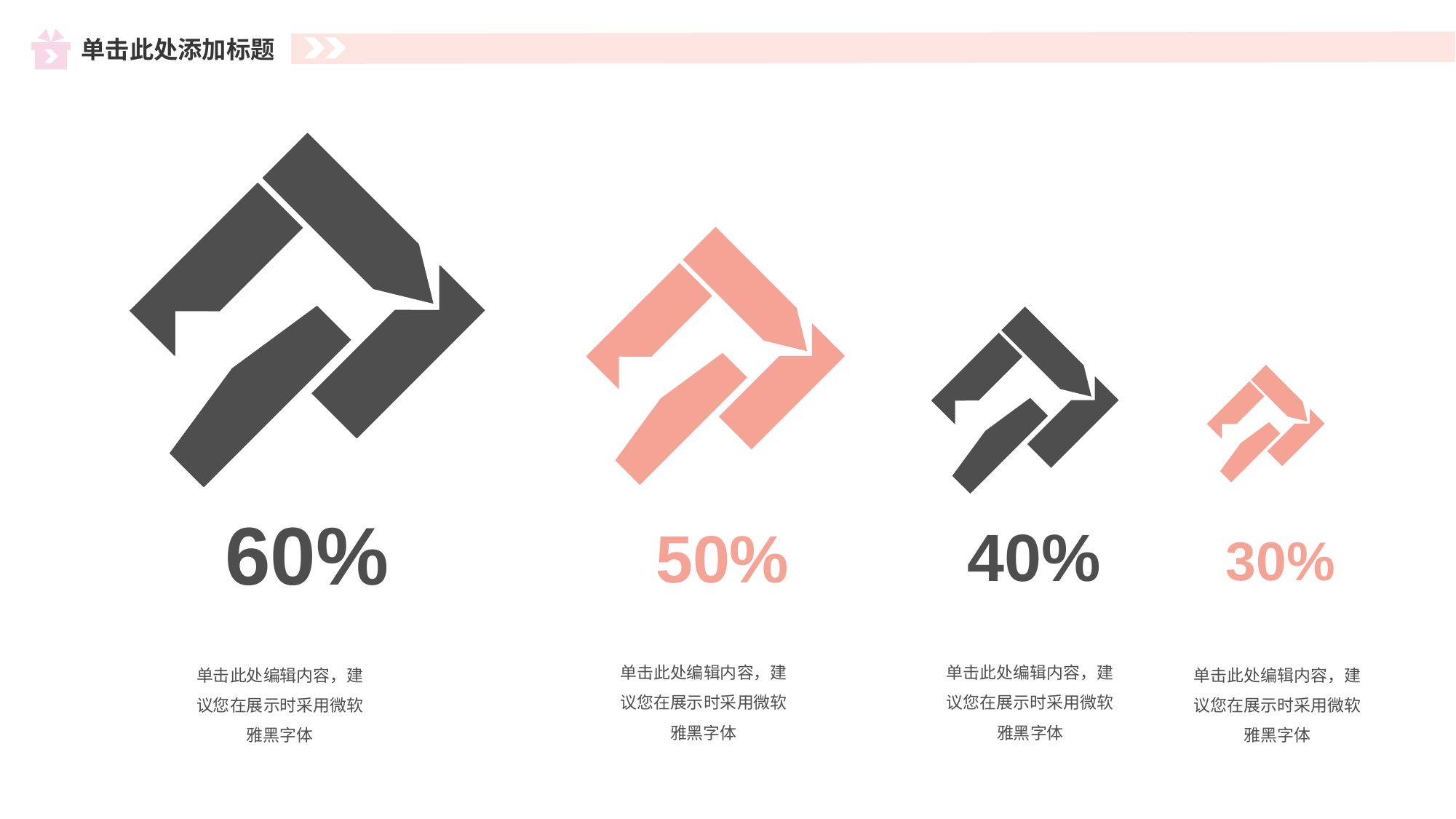

60%
40%
50%
30%
单击此处编辑内容，建议您在展示时采用微软雅黑字体
单击此处编辑内容，建议您在展示时采用微软雅黑字体
单击此处编辑内容，建议您在展示时采用微软雅黑字体
单击此处编辑内容，建议您在展示时采用微软雅黑字体